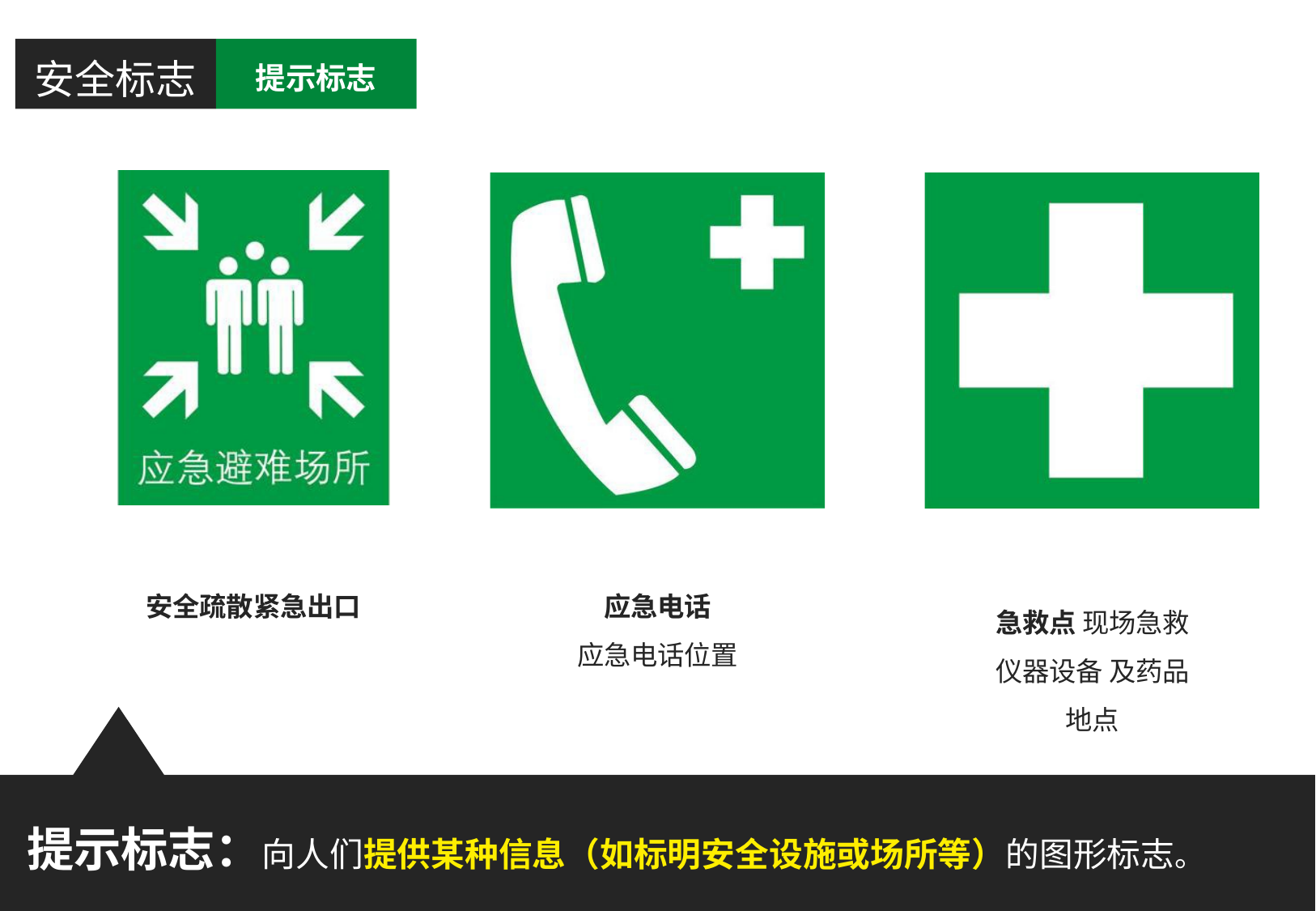

# 安全标志
提示标志

安全疏散紧急出口
应急电话
应急电话位置
急救点 现场急救仪器设备 及药品地点

提示标志：向人们提供某种信息（如标明安全设施或场所等）的图形标志。